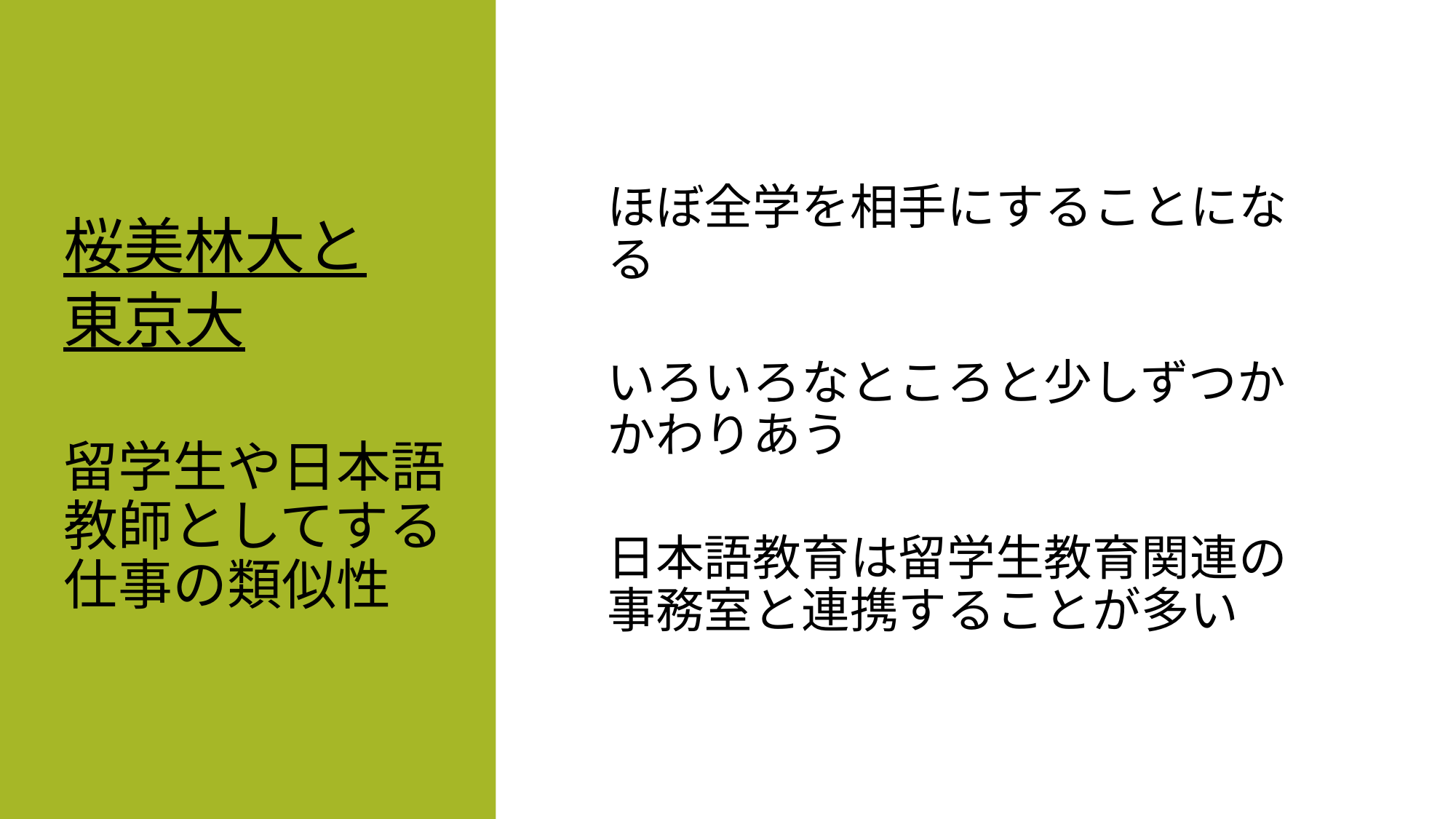

桜美林大と
東京大

留学生や日本語教師としてする仕事の類似性
ほぼ全学を相手にすることになる

いろいろなところと少しずつかかわりあう

日本語教育は留学生教育関連の事務室と連携することが多い